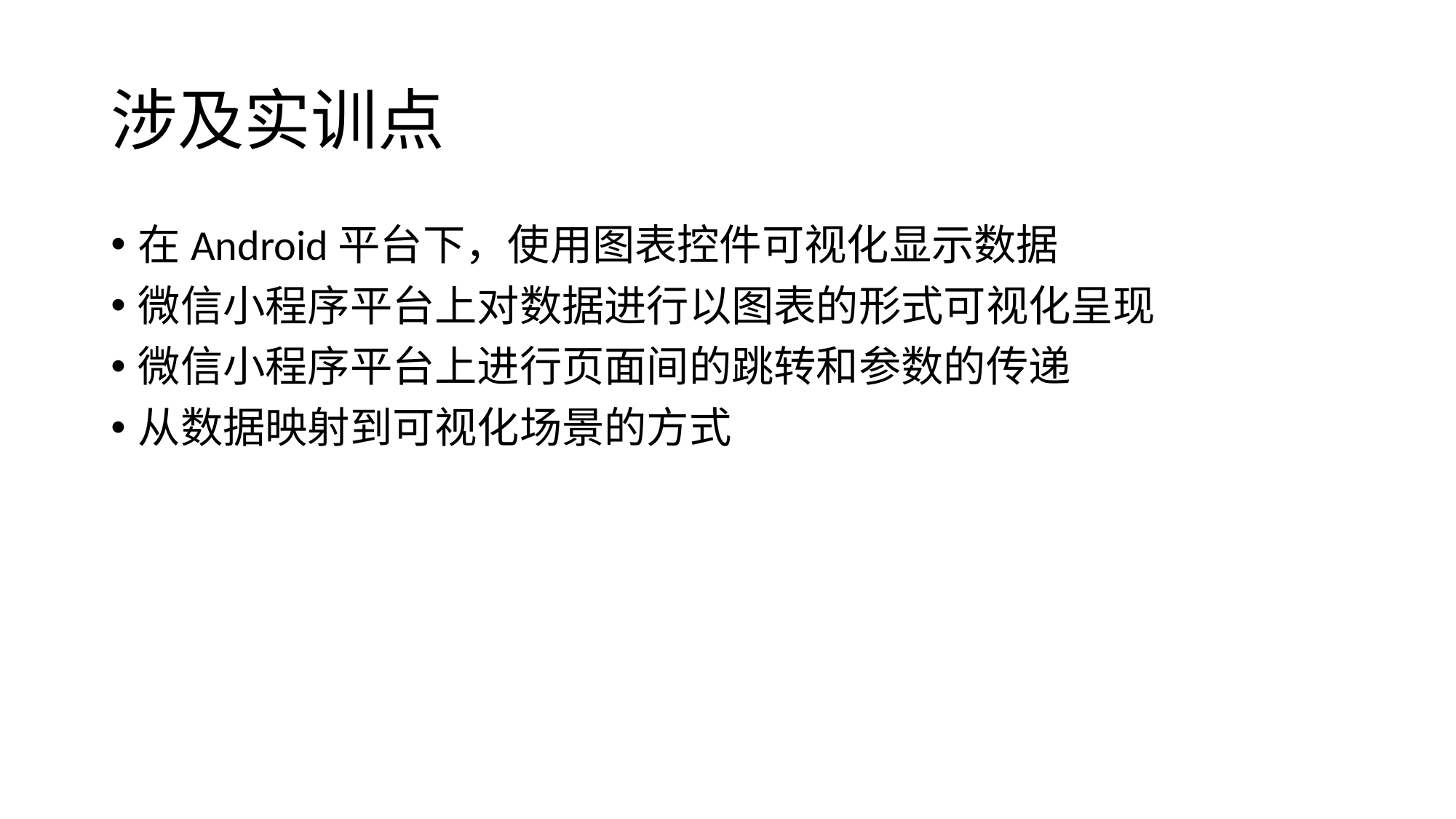

# 涉及实训点
在Android平台下，使用图表控件可视化显示数据
微信小程序平台上对数据进行以图表的形式可视化呈现
微信小程序平台上进行页面间的跳转和参数的传递
从数据映射到可视化场景的方式